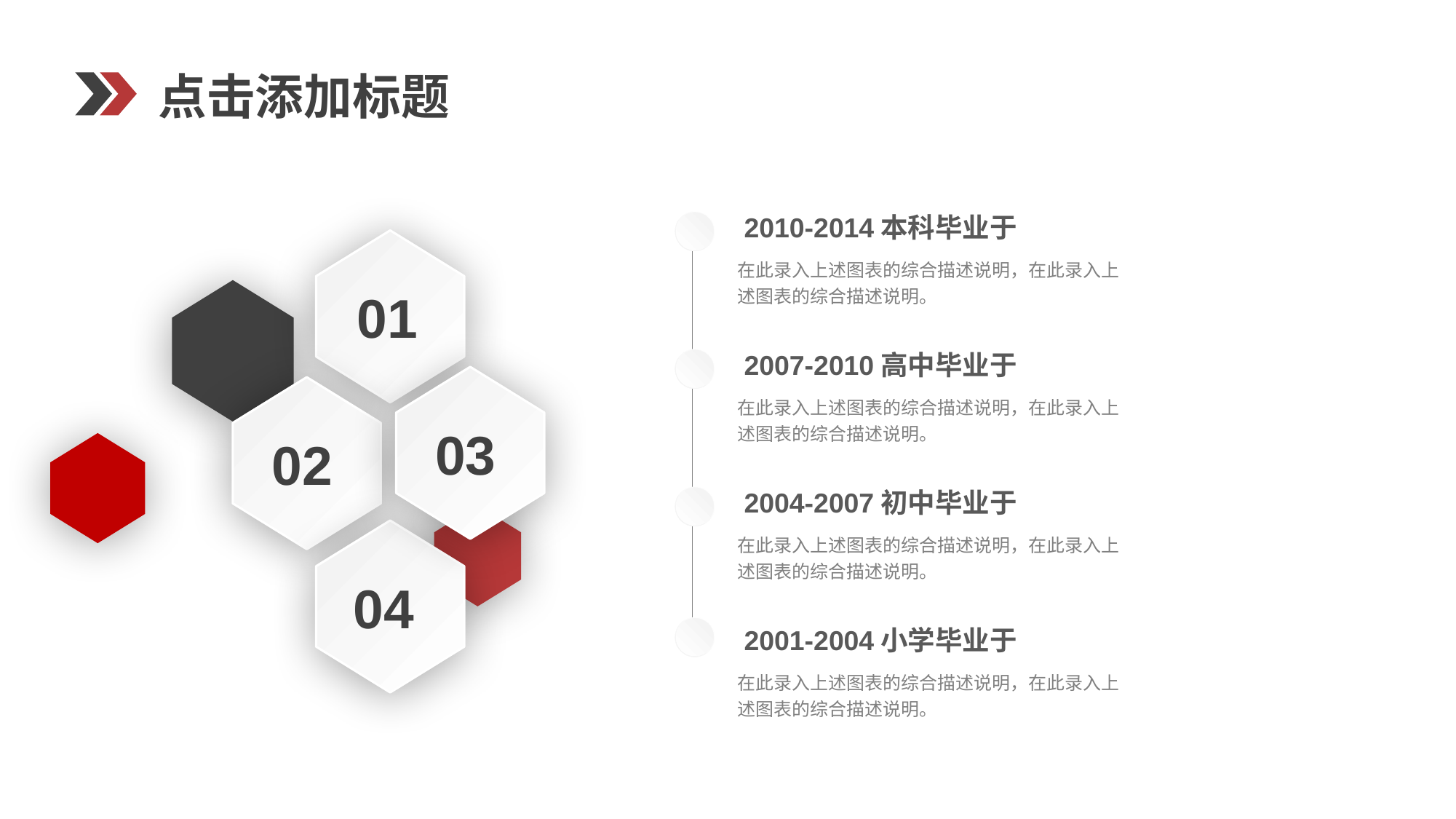

点击添加标题

2010-2014本科毕业于

01
在此录入上述图表的综合描述说明，在此录入上述图表的综合描述说明。

2007-2010高中毕业于

03

02
在此录入上述图表的综合描述说明，在此录入上述图表的综合描述说明。

2004-2007初中毕业于

04
在此录入上述图表的综合描述说明，在此录入上述图表的综合描述说明。

2001-2004小学毕业于
在此录入上述图表的综合描述说明，在此录入上述图表的综合描述说明。